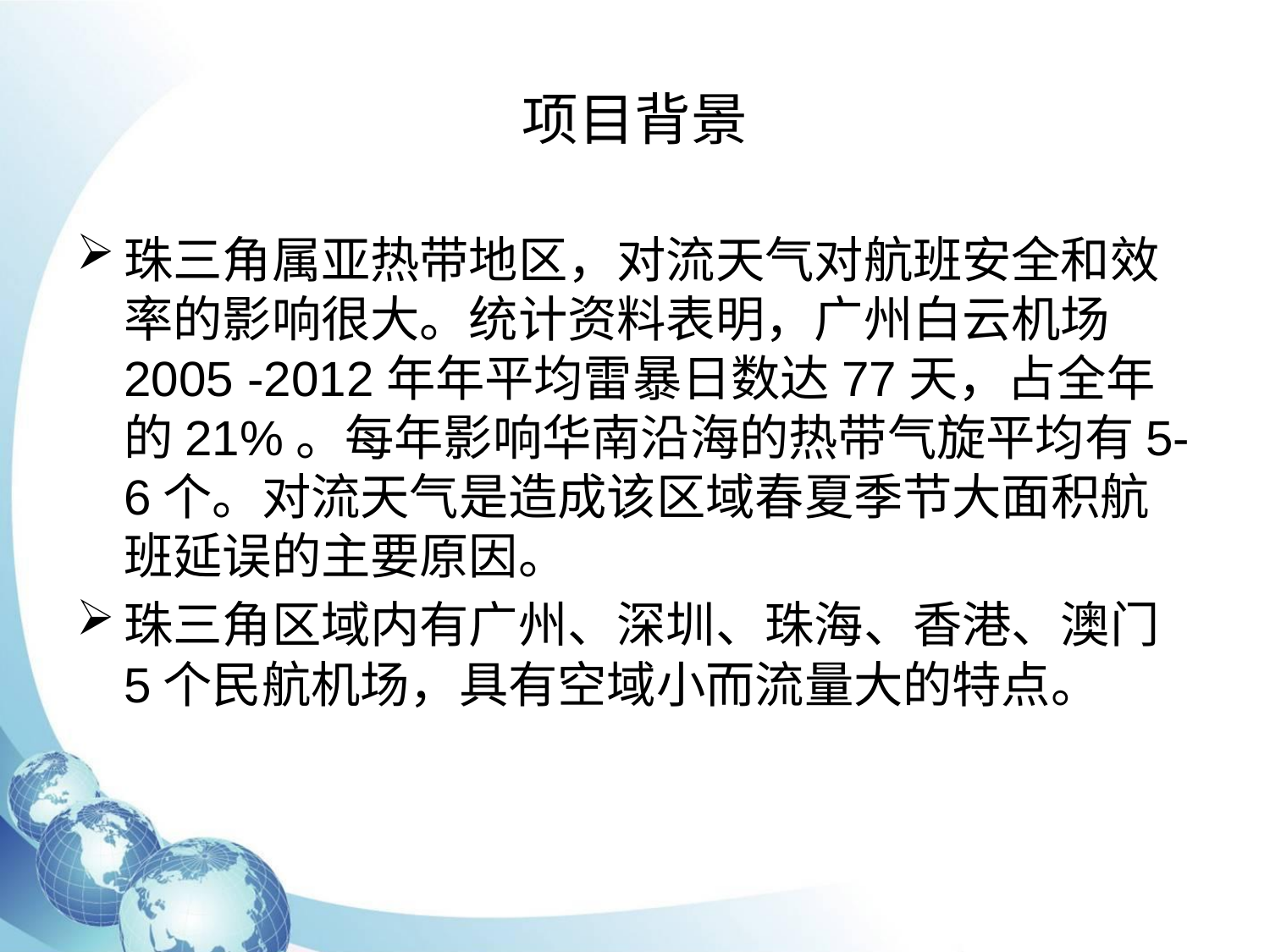

# 项目背景
珠三角属亚热带地区，对流天气对航班安全和效率的影响很大。统计资料表明，广州白云机场2005 -2012年年平均雷暴日数达77天，占全年的21%。每年影响华南沿海的热带气旋平均有5-6个。对流天气是造成该区域春夏季节大面积航班延误的主要原因。
珠三角区域内有广州、深圳、珠海、香港、澳门5个民航机场，具有空域小而流量大的特点。